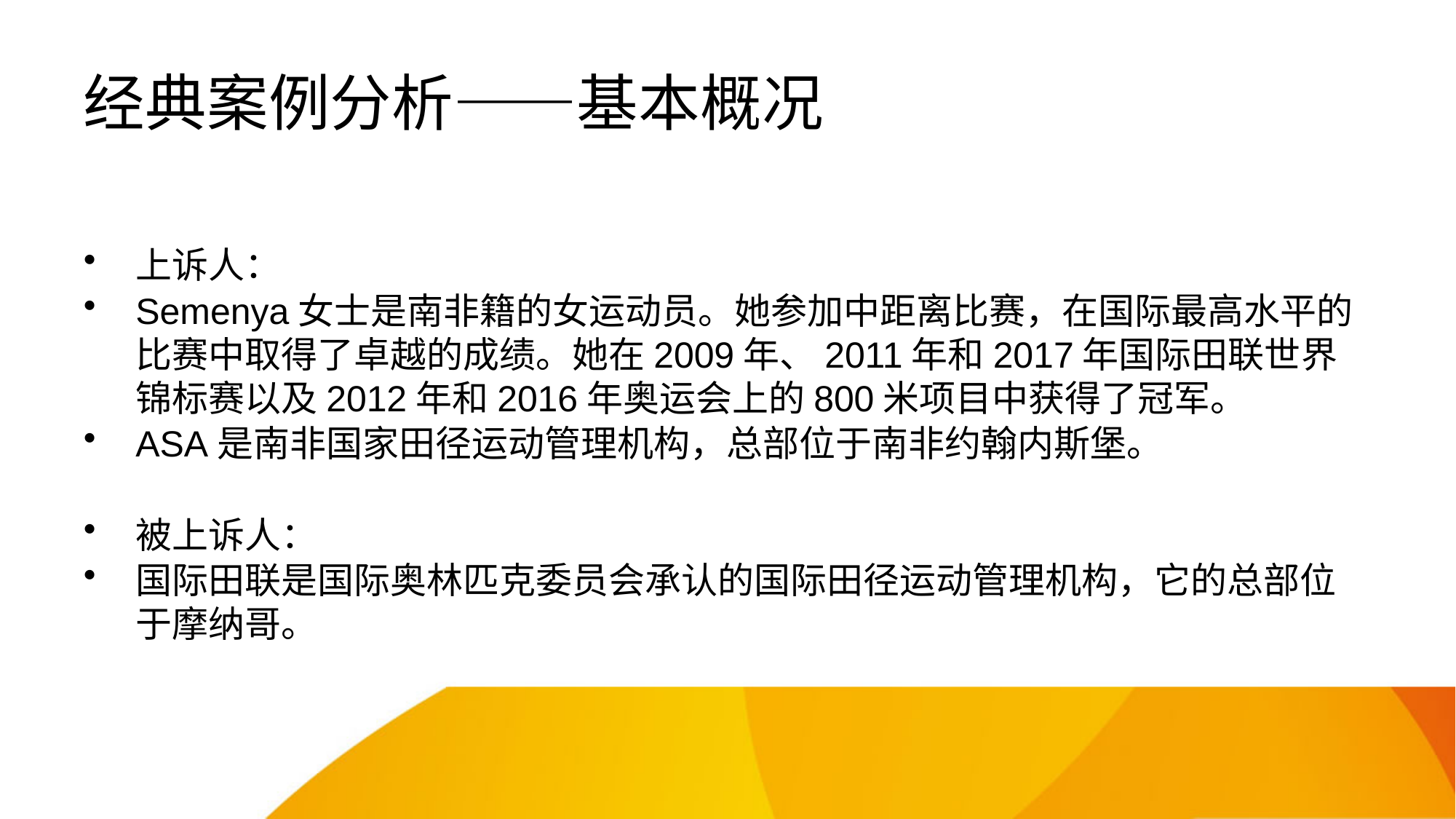

# 经典案例分析——基本概况

上诉人：
Semenya女士是南非籍的女运动员。她参加中距离比赛，在国际最高水平的比赛中取得了卓越的成绩。她在2009年、2011年和2017年国际田联世界锦标赛以及2012年和2016年奥运会上的800米项目中获得了冠军。
ASA是南非国家田径运动管理机构，总部位于南非约翰内斯堡。

被上诉人：
国际田联是国际奥林匹克委员会承认的国际田径运动管理机构，它的总部位于摩纳哥。